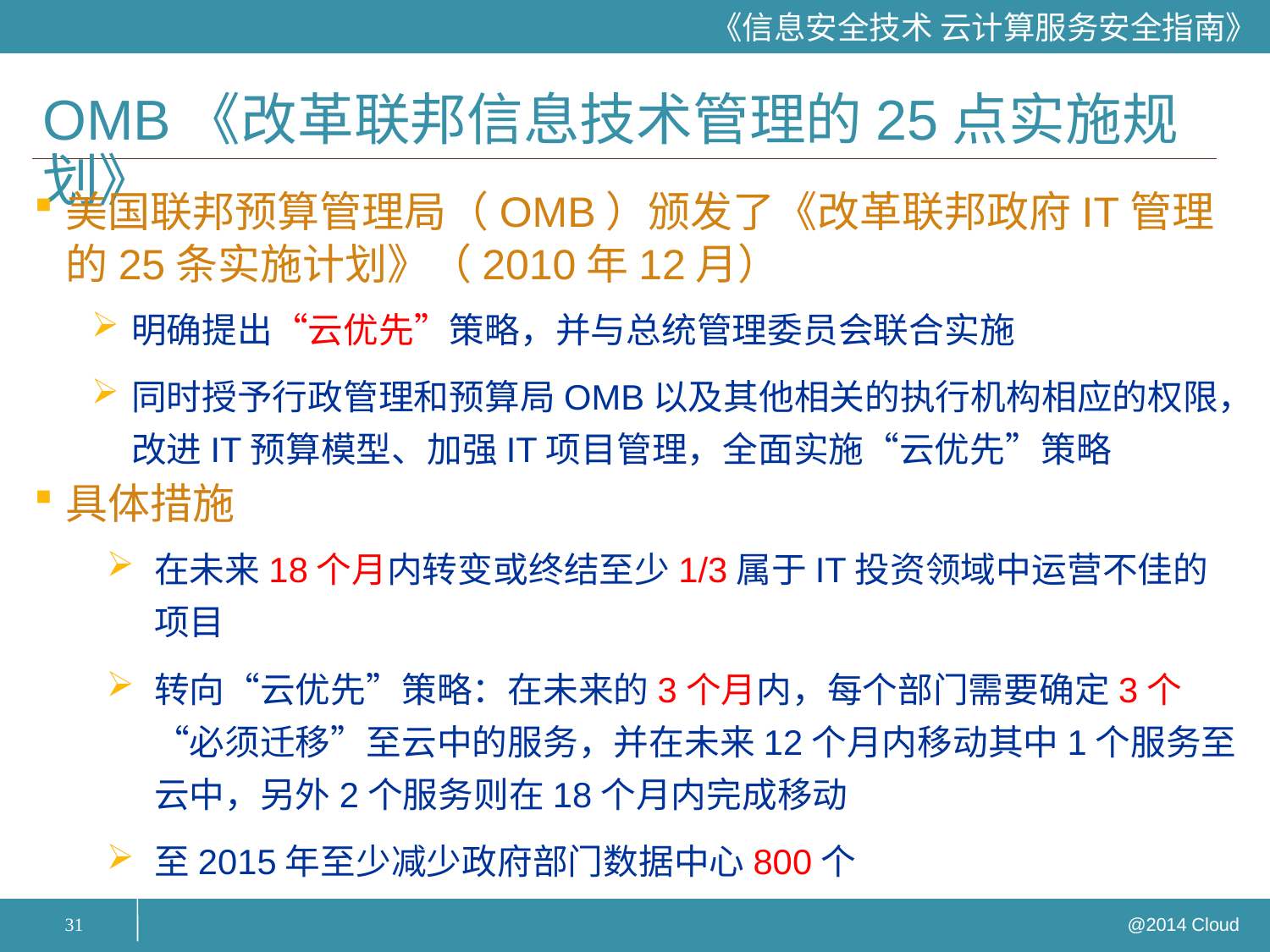

# OMB《改革联邦信息技术管理的25点实施规划》
美国联邦预算管理局（OMB）颁发了《改革联邦政府IT管理的25条实施计划》（2010年12月）
明确提出“云优先”策略，并与总统管理委员会联合实施
同时授予行政管理和预算局OMB以及其他相关的执行机构相应的权限，改进IT预算模型、加强IT项目管理，全面实施“云优先”策略
具体措施
在未来18个月内转变或终结至少1/3属于IT投资领域中运营不佳的项目
转向“云优先”策略：在未来的3个月内，每个部门需要确定3个“必须迁移”至云中的服务，并在未来12个月内移动其中1个服务至云中，另外2个服务则在18个月内完成移动
至2015年至少减少政府部门数据中心800个
31